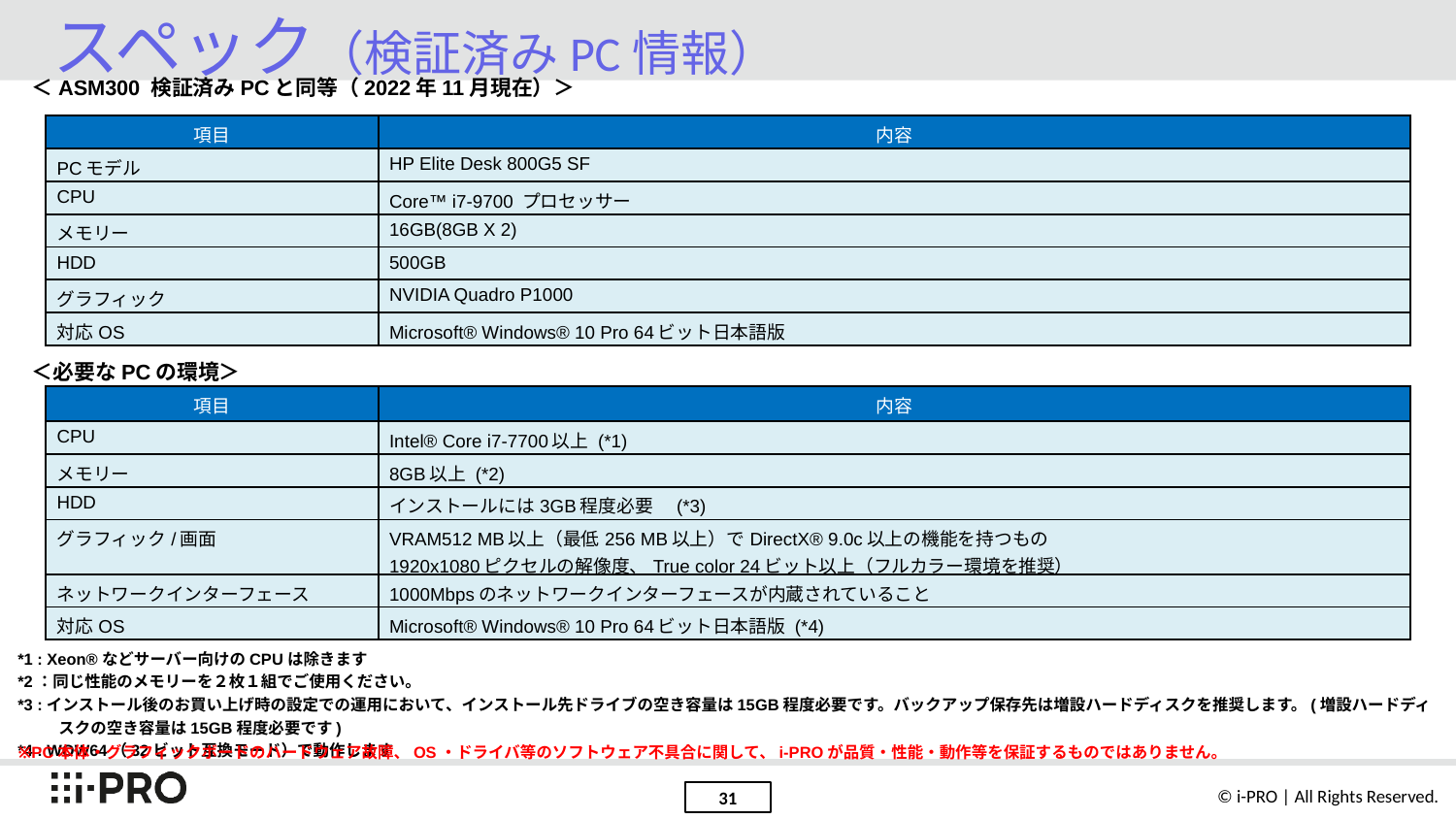

# スペック（検証済みPC情報）
＜ASM300 検証済みPCと同等（2022年11月現在）＞
| 項目 | 内容 |
| --- | --- |
| PCモデル | HP Elite Desk 800G5 SF |
| CPU | Core™ i7-9700 プロセッサー |
| メモリー | 16GB(8GB X 2) |
| HDD | 500GB |
| グラフィック | NVIDIA Quadro P1000 |
| 対応OS | Microsoft® Windows® 10 Pro 64ビット日本語版 |
＜必要なPCの環境＞
| 項目 | 内容 |
| --- | --- |
| CPU | Intel® Core i7-7700以上 (\*1) |
| メモリー | 8GB以上 (\*2) |
| HDD | インストールには3GB程度必要　(\*3) |
| グラフィック/画面 | VRAM512 MB以上（最低256 MB以上）でDirectX® 9.0c以上の機能を持つもの 1920x1080ピクセルの解像度、True color 24ビット以上（フルカラー環境を推奨） |
| ネットワークインターフェース | 1000Mbpsのネットワークインターフェースが内蔵されていること |
| 対応OS | Microsoft® Windows® 10 Pro 64ビット日本語版 (\*4) |
*1 : Xeon®などサーバー向けのCPUは除きます
*2：同じ性能のメモリーを２枚１組でご使用ください。
*3 :インストール後のお買い上げ時の設定での運用において、インストール先ドライブの空き容量は15GB程度必要です。バックアップ保存先は増設ハードディスクを推奨します。(増設ハードディスクの空き容量は15GB程度必要です)
*4 : WOW64（32ビット互換モード）で動作します
※PC本体・グラフィックボードのハードウェア故障、OS・ドライバ等のソフトウェア不具合に関して、i-PROが品質・性能・動作等を保証するものではありません。